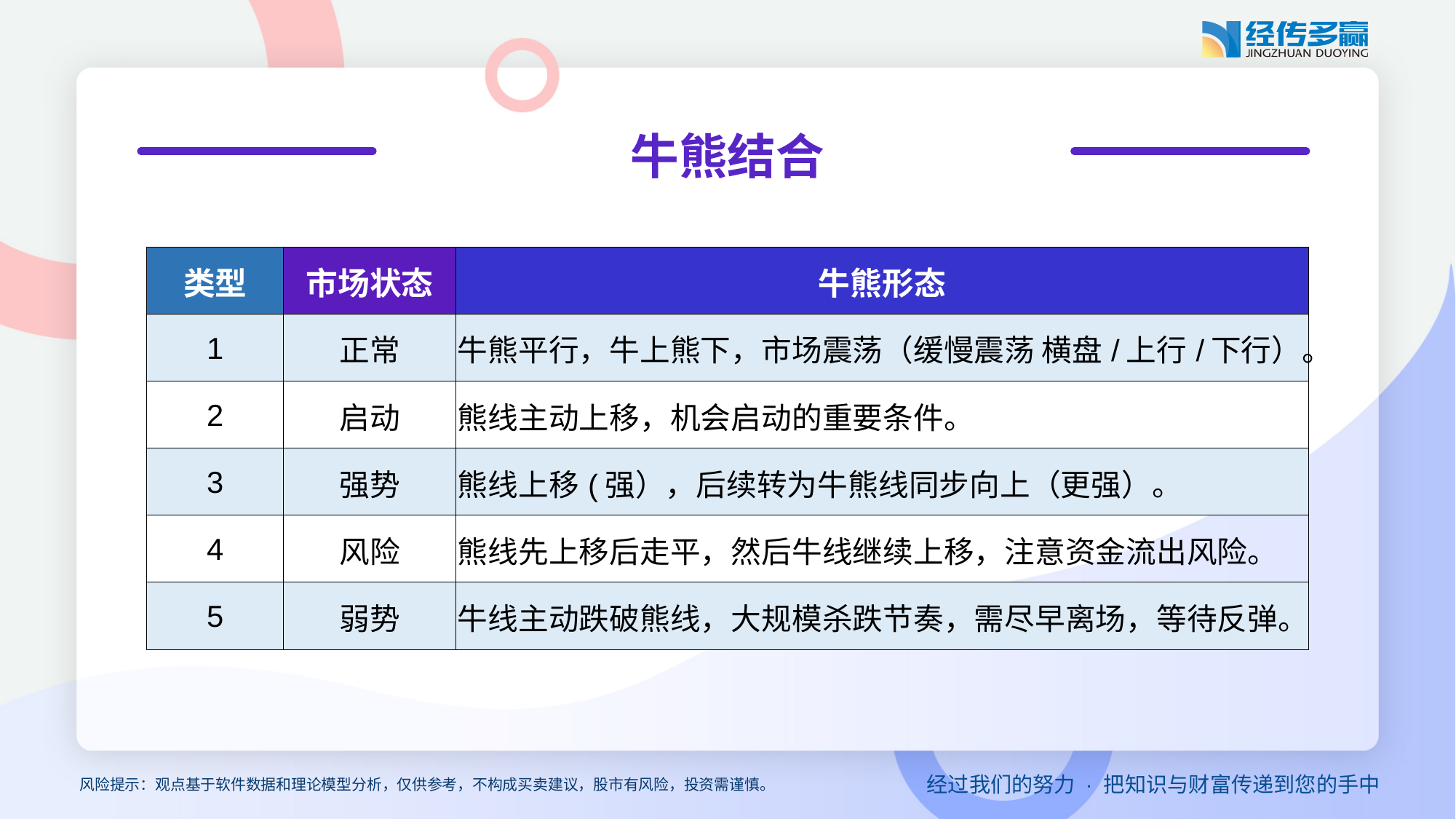

牛熊结合
| 类型 | 市场状态 | 牛熊形态 |
| --- | --- | --- |
| 1 | 正常 | 牛熊平行，牛上熊下，市场震荡（缓慢震荡 横盘/上行/下行）。 |
| 2 | 启动 | 熊线主动上移，机会启动的重要条件。 |
| 3 | 强势 | 熊线上移(强），后续转为牛熊线同步向上（更强）。 |
| 4 | 风险 | 熊线先上移后走平，然后牛线继续上移，注意资金流出风险。 |
| 5 | 弱势 | 牛线主动跌破熊线，大规模杀跌节奏，需尽早离场，等待反弹。 |